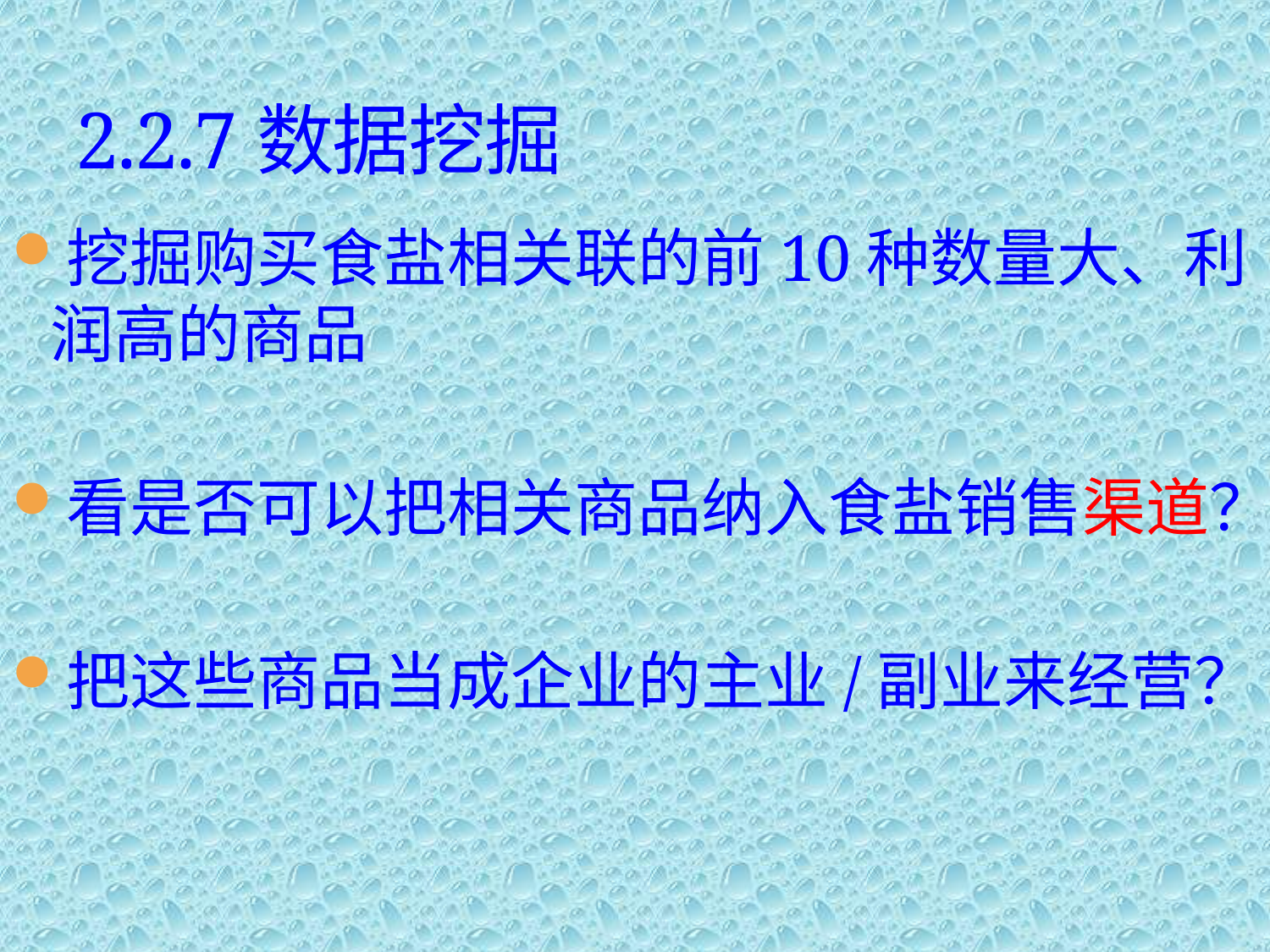

# 2.2.7数据挖掘
挖掘购买食盐相关联的前10种数量大、利润高的商品

看是否可以把相关商品纳入食盐销售渠道？

把这些商品当成企业的主业/副业来经营？